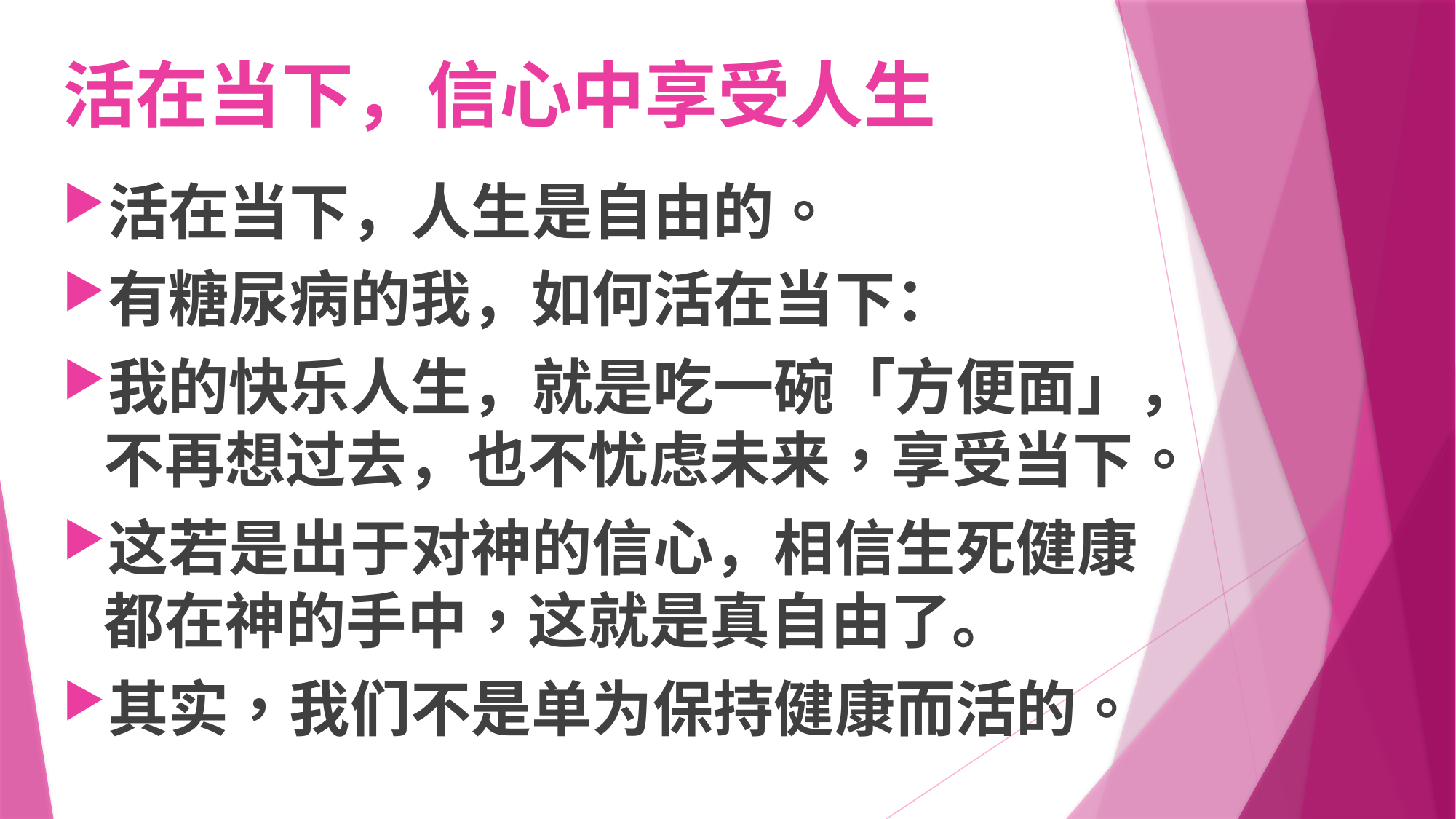

# 活在当下，信心中享受人生
活在当下，人生是自由的。
有糖尿病的我，如何活在当下：
我的快乐人生，就是吃一碗「方便面」，不再想过去，也不忧虑未来，享受当下。
这若是出于对神的信心，相信生死健康都在神的手中，这就是真自由了。
其实，我们不是单为保持健康而活的。